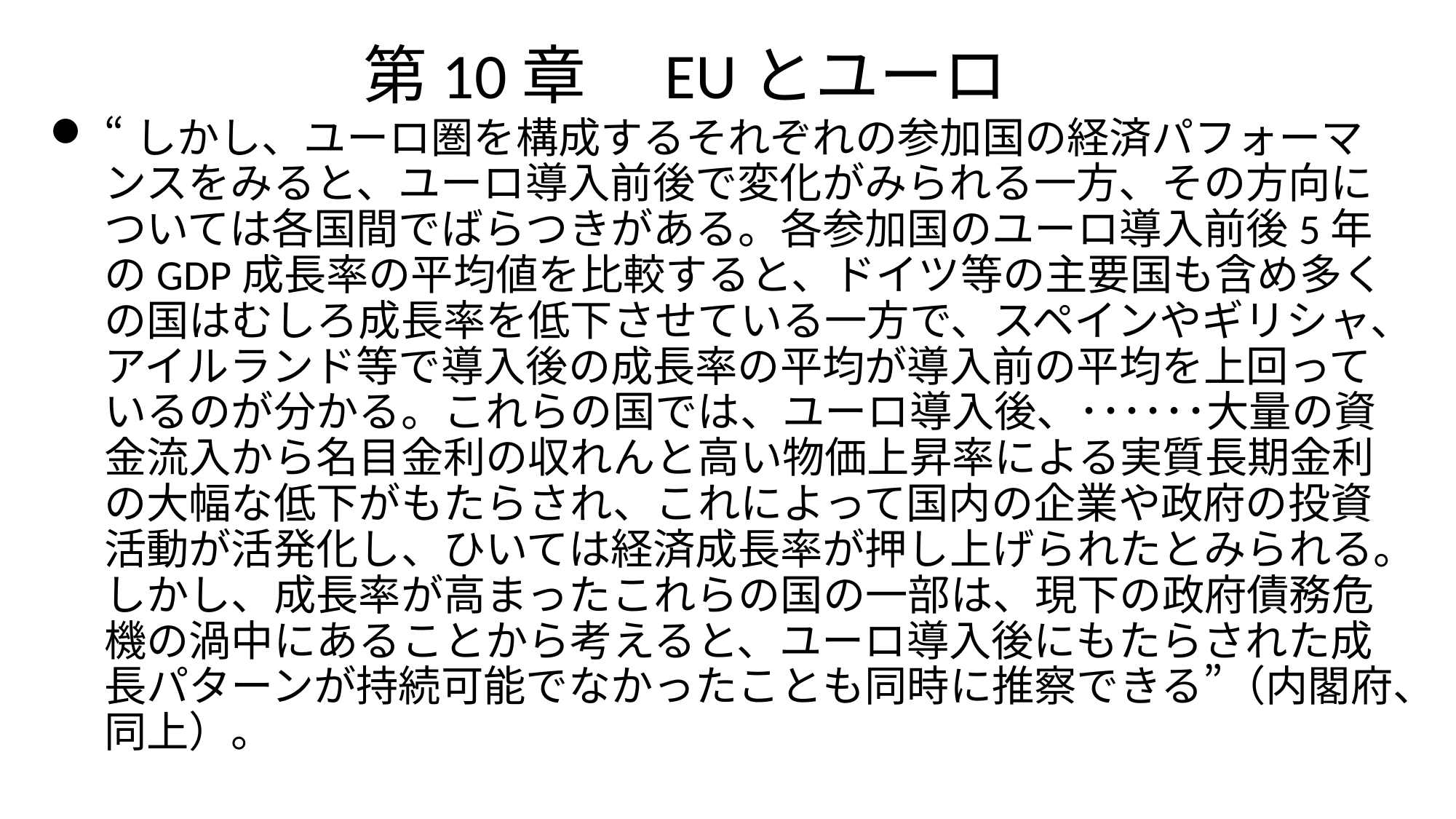

# 第10章　EUとユーロ
“しかし、ユーロ圏を構成するそれぞれの参加国の経済パフォーマンスをみると、ユーロ導入前後で変化がみられる一方、その方向については各国間でばらつきがある。各参加国のユーロ導入前後5年のGDP成長率の平均値を比較すると、ドイツ等の主要国も含め多くの国はむしろ成長率を低下させている一方で、スペインやギリシャ、アイルランド等で導入後の成長率の平均が導入前の平均を上回っているのが分かる。これらの国では、ユーロ導入後、･･････大量の資金流入から名目金利の収れんと高い物価上昇率による実質長期金利の大幅な低下がもたらされ、これによって国内の企業や政府の投資活動が活発化し、ひいては経済成長率が押し上げられたとみられる。しかし、成長率が高まったこれらの国の一部は、現下の政府債務危機の渦中にあることから考えると、ユーロ導入後にもたらされた成長パターンが持続可能でなかったことも同時に推察できる”（内閣府、同上）。